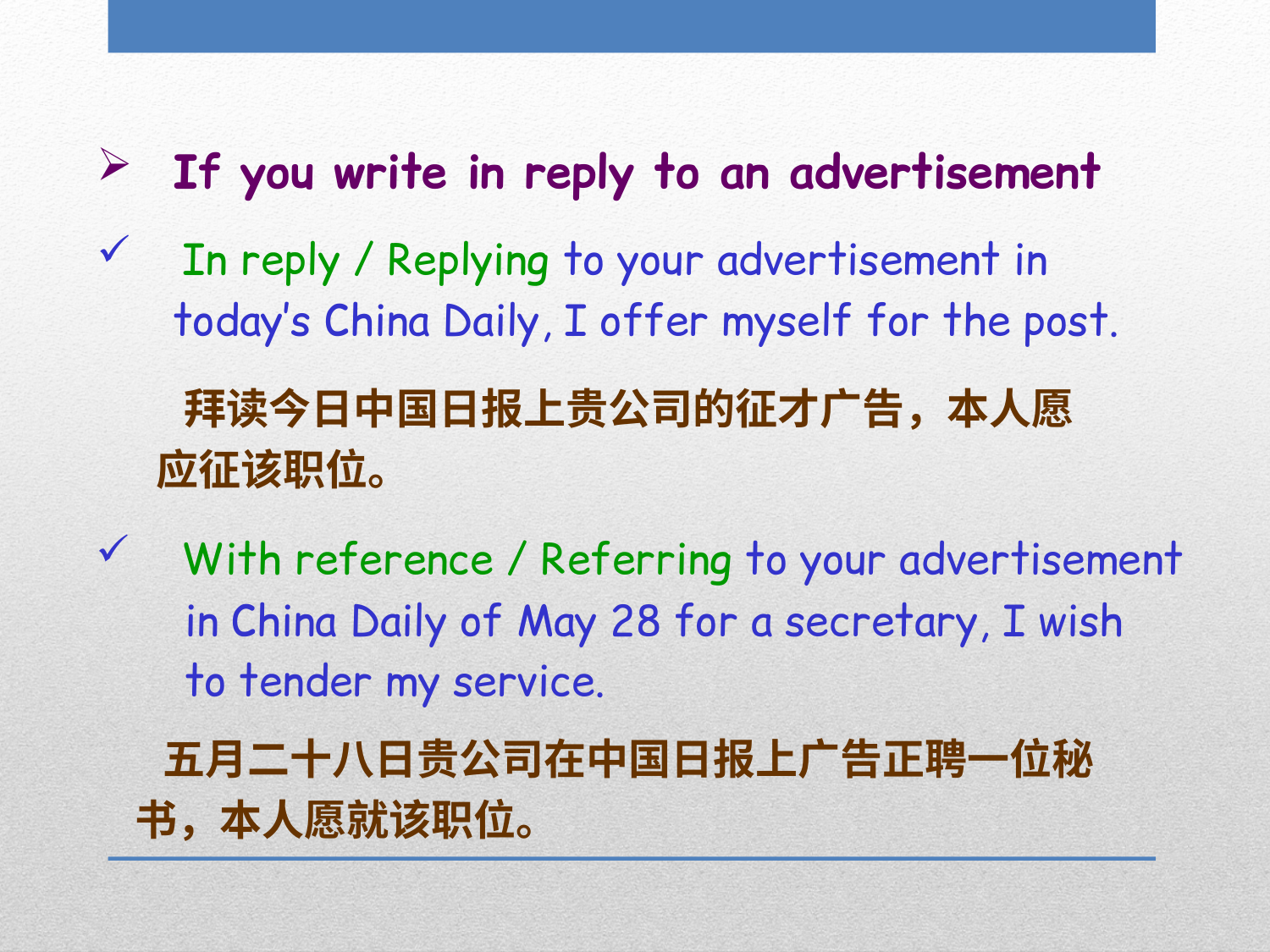

If you write in reply to an advertisement
    In reply / Replying to your advertisement in
      today’s China Daily, I offer myself for the post.
         拜读今日中国日报上贵公司的征才广告，本人愿
      应征该职位。
    With reference / Referring to your advertisement
       in China Daily of May 28 for a secretary, I wish
       to tender my service.
         五月二十八日贵公司在中国日报上广告正聘一位秘
      书，本人愿就该职位。